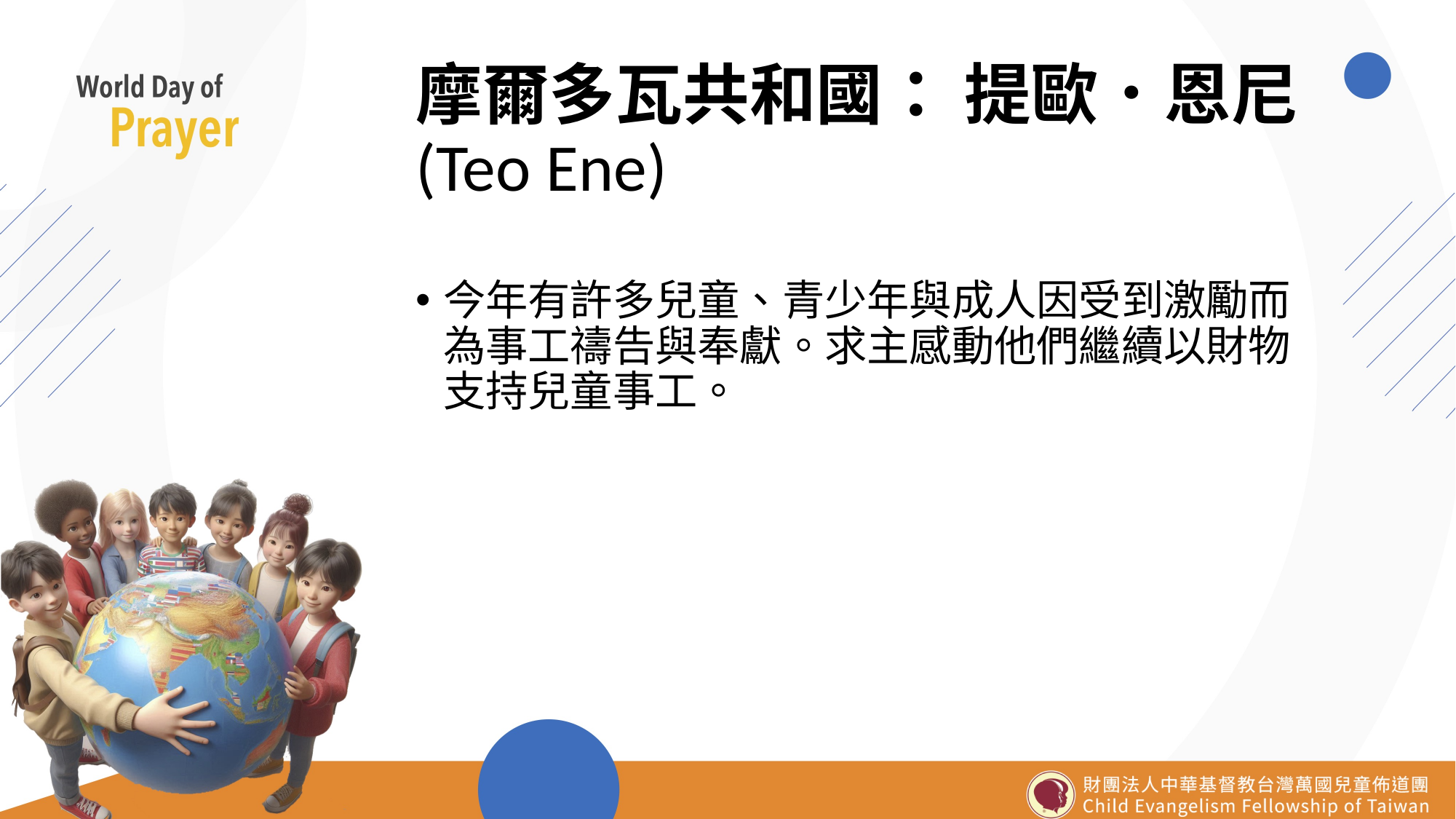

# 摩爾多瓦共和國： 提歐．恩尼(Teo Ene)
今年有許多兒童、青少年與成人因受到激勵而為事工禱告與奉獻。求主感動他們繼續以財物支持兒童事工。